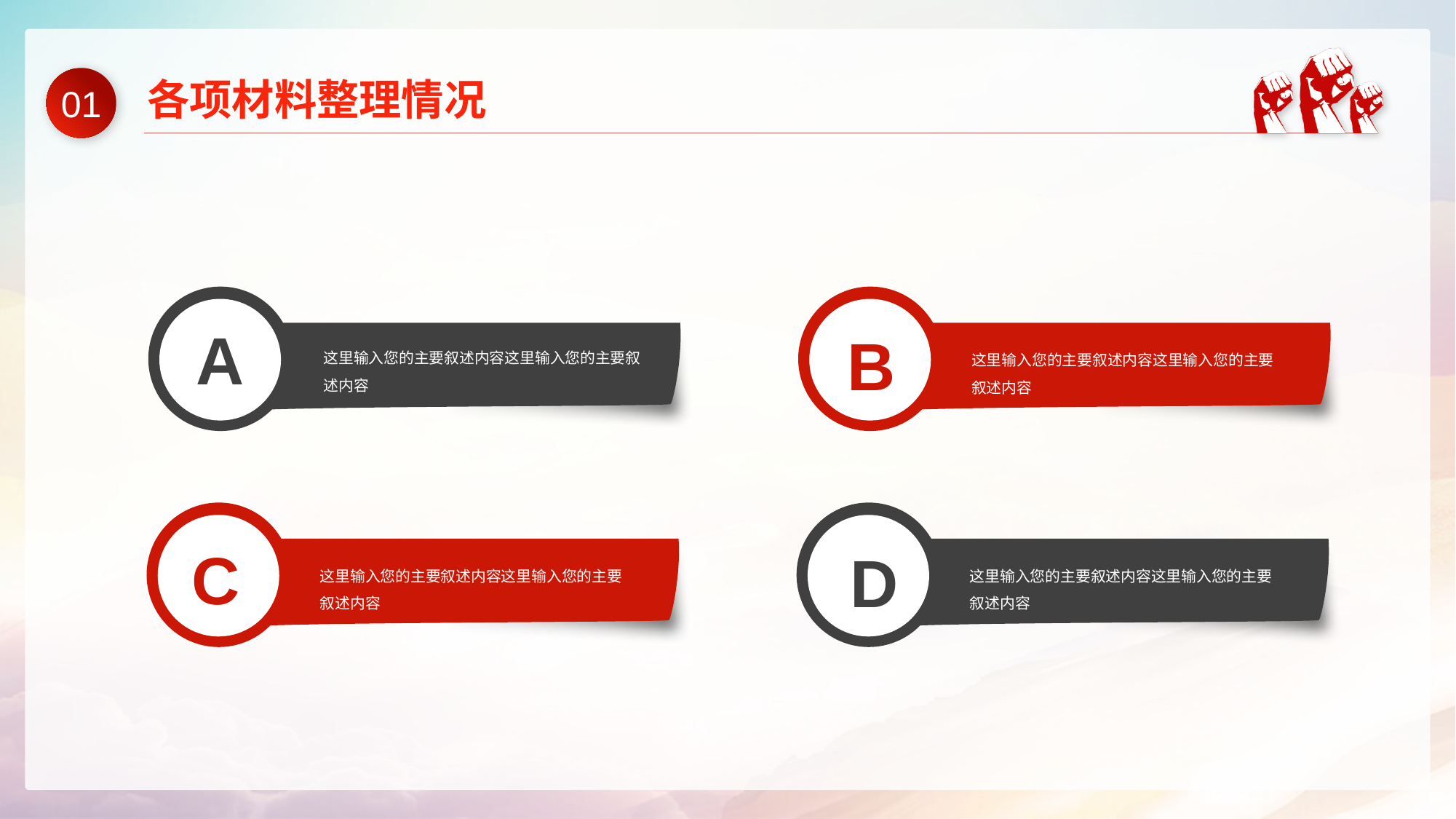

各项材料整理情况
01

B
这里输入您的主要叙述内容这里输入您的主要叙述内容

A
这里输入您的主要叙述内容这里输入您的主要叙述内容

D
这里输入您的主要叙述内容这里输入您的主要叙述内容

C
这里输入您的主要叙述内容这里输入您的主要叙述内容